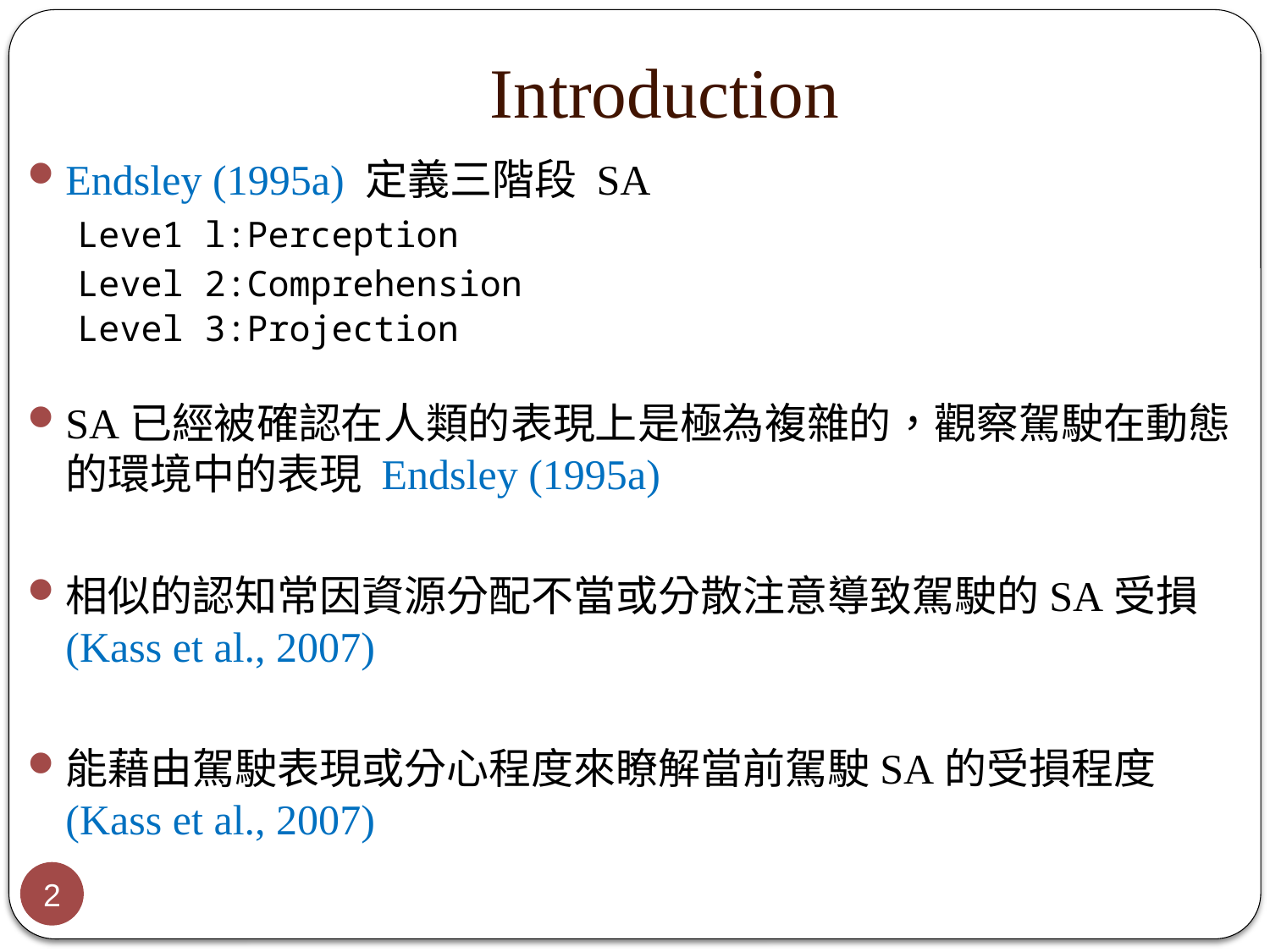

# Introduction
Endsley (1995a) 定義三階段 SA

SA已經被確認在人類的表現上是極為複雜的，觀察駕駛在動態的環境中的表現 Endsley (1995a)

相似的認知常因資源分配不當或分散注意導致駕駛的SA受損(Kass et al., 2007)

能藉由駕駛表現或分心程度來瞭解當前駕駛SA的受損程度
(Kass et al., 2007)

Leve1 l:Perception
Level 2:Comprehension
Level 3:Projection
2